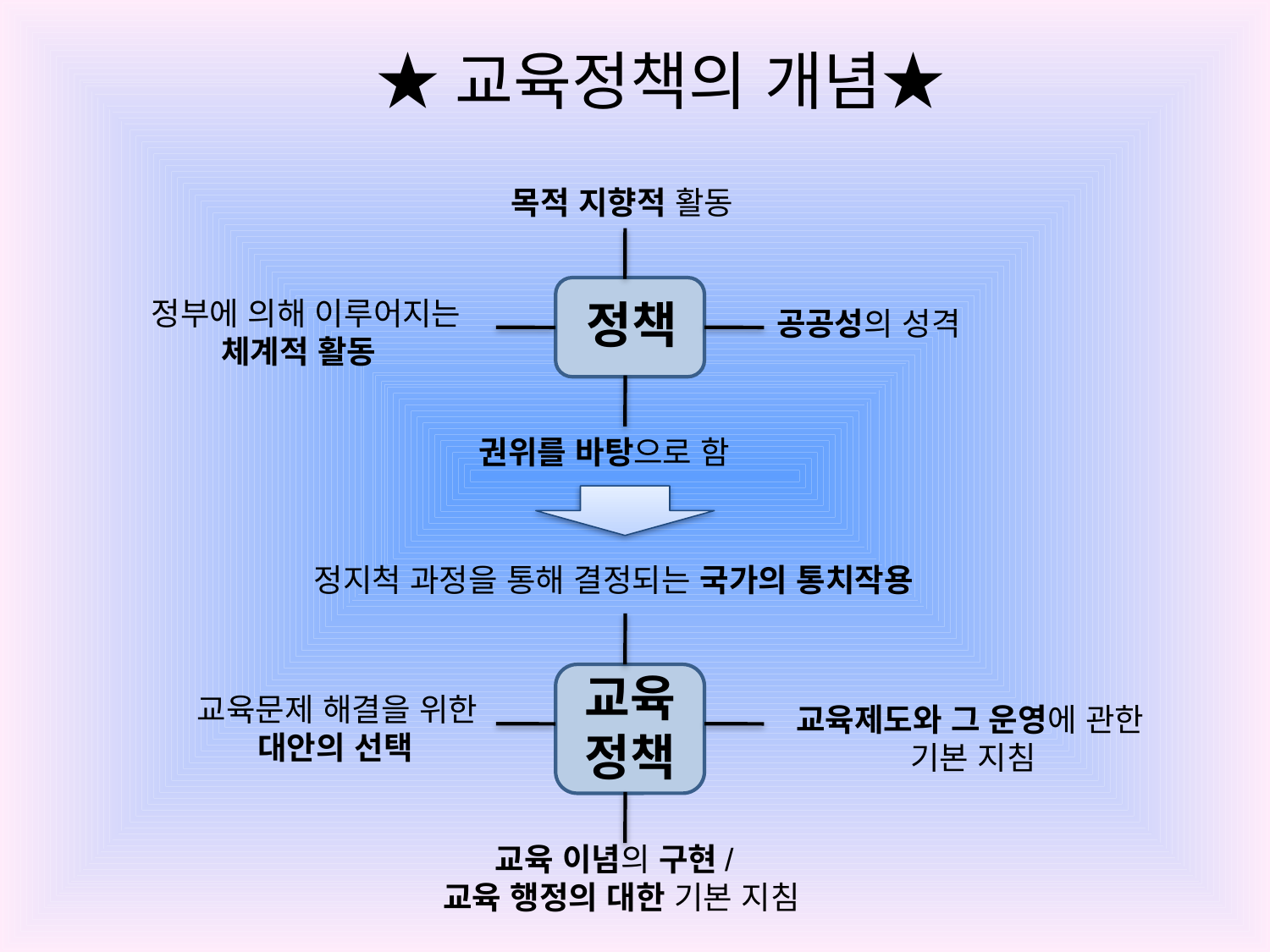

# ★교육정책의 개념★
목적 지향적 활동

정부에 의해 이루어지는
       체계적 활동
정책
공공성의 성격
권위를 바탕으로 함

정지척 과정을 통해 결정되는 국가의 통치작용
교육
정책

교육문제 해결을 위한
      대안의 선택
교육제도와 그 운영에 관한
            기본 지침
     교육 이념의 구현/
교육 행정의 대한 기본 지침